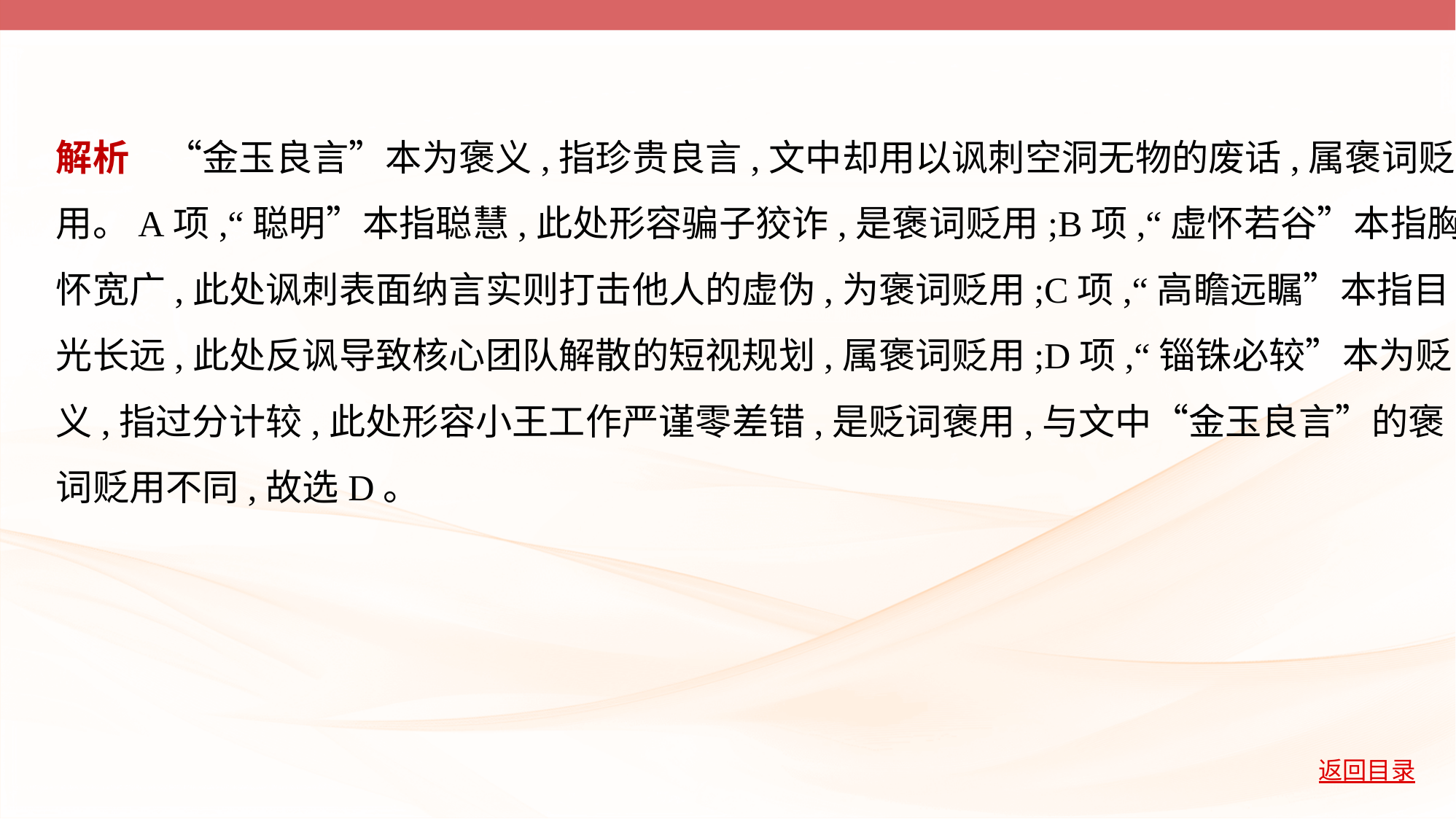

解析　“金玉良言”本为褒义,指珍贵良言,文中却用以讽刺空洞无物的废话,属褒词贬
用。A项,“聪明”本指聪慧,此处形容骗子狡诈,是褒词贬用;B项,“虚怀若谷”本指胸
怀宽广,此处讽刺表面纳言实则打击他人的虚伪,为褒词贬用;C项,“高瞻远瞩”本指目
光长远,此处反讽导致核心团队解散的短视规划,属褒词贬用;D项,“锱铢必较”本为贬
义,指过分计较,此处形容小王工作严谨零差错,是贬词褒用,与文中“金玉良言”的褒
词贬用不同,故选D。